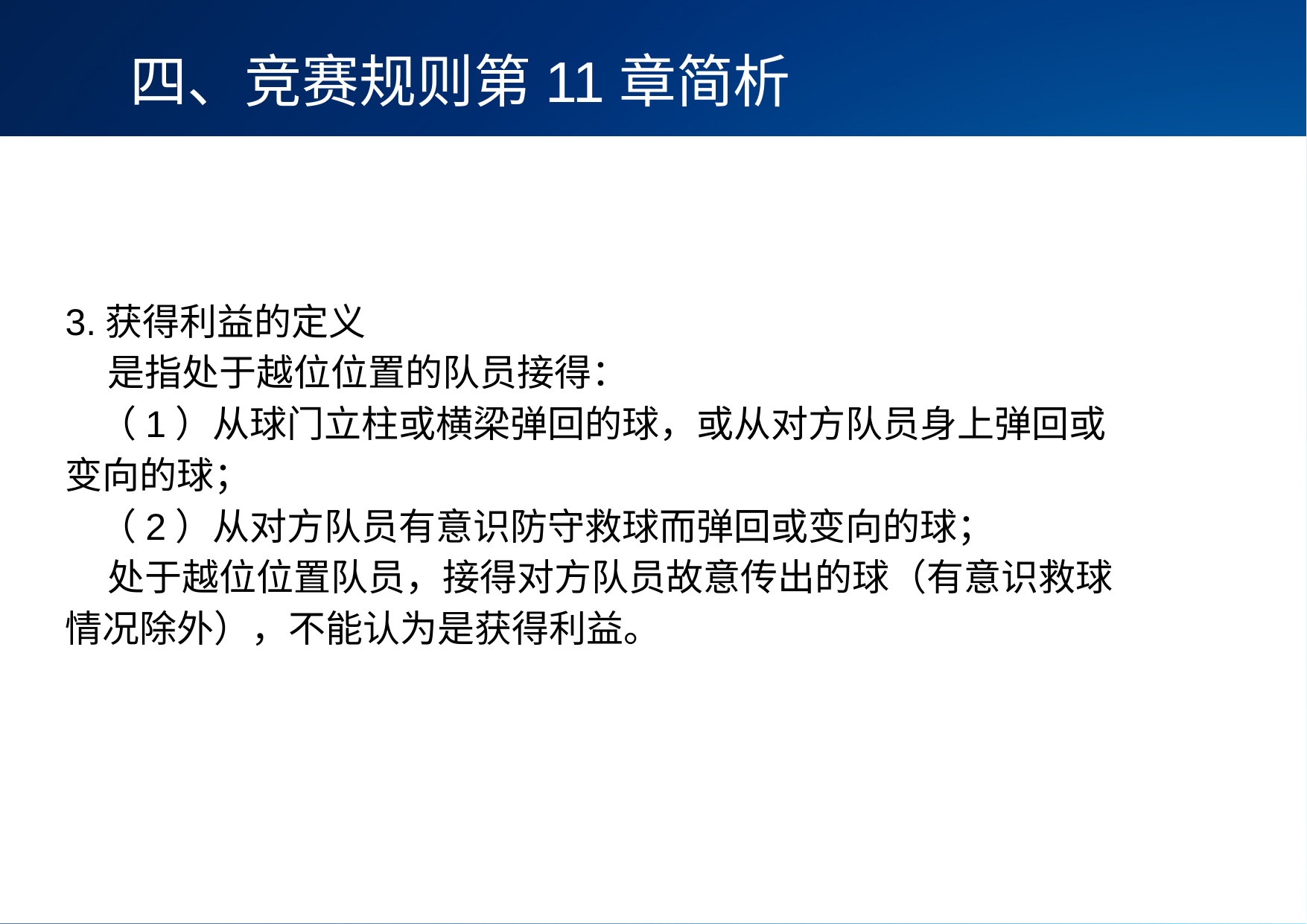

四、竞赛规则第11章简析

3.获得利益的定义
    是指处于越位位置的队员接得：
   （1）从球门立柱或横梁弹回的球，或从对方队员身上弹回或变向的球；
   （2）从对方队员有意识防守救球而弹回或变向的球；
    处于越位位置队员，接得对方队员故意传出的球（有意识救球情况除外），不能认为是获得利益。